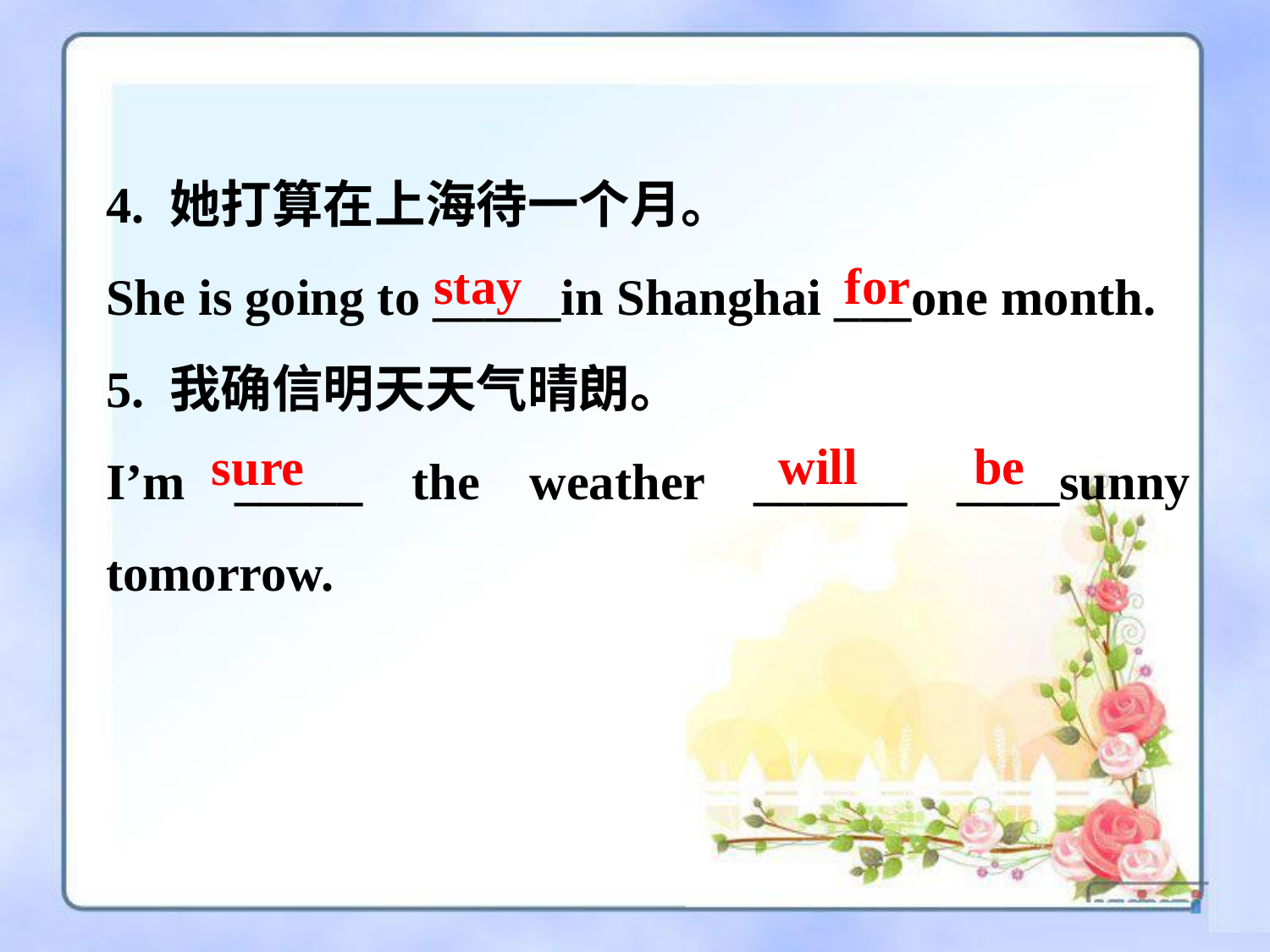

4. 她打算在上海待一个月。
She is going to _____in Shanghai ___one month.
5. 我确信明天天气晴朗。
I’m _____ the weather ______ ____sunny tomorrow.
stay                         for
will         be
sure